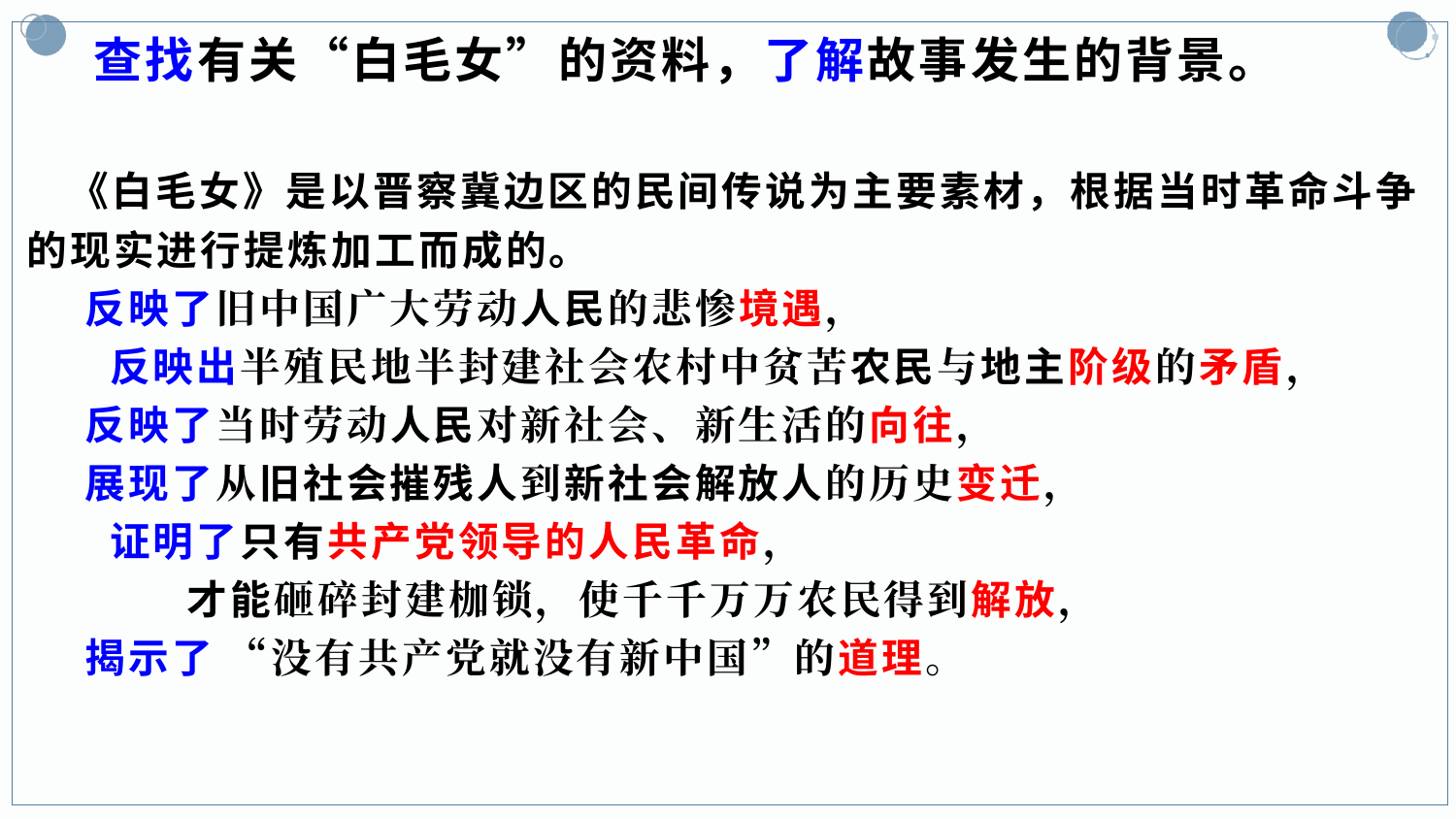

查找有关“白毛女”的资料，了解故事发生的背景。

  《白毛女》是以晋察冀边区的民间传说为主要素材，根据当时革命斗争的现实进行提炼加工而成的。
    反映了旧中国广大劳动人民的悲惨境遇，
      反映出半殖民地半封建社会农村中贫苦农民与地主阶级的矛盾，
    反映了当时劳动人民对新社会、新生活的向往，
    展现了从旧社会摧残人到新社会解放人的历史变迁，
      证明了只有共产党领导的人民革命，
            才能砸碎封建枷锁，使千千万万农民得到解放，
    揭示了 “没有共产党就没有新中国”的道理。